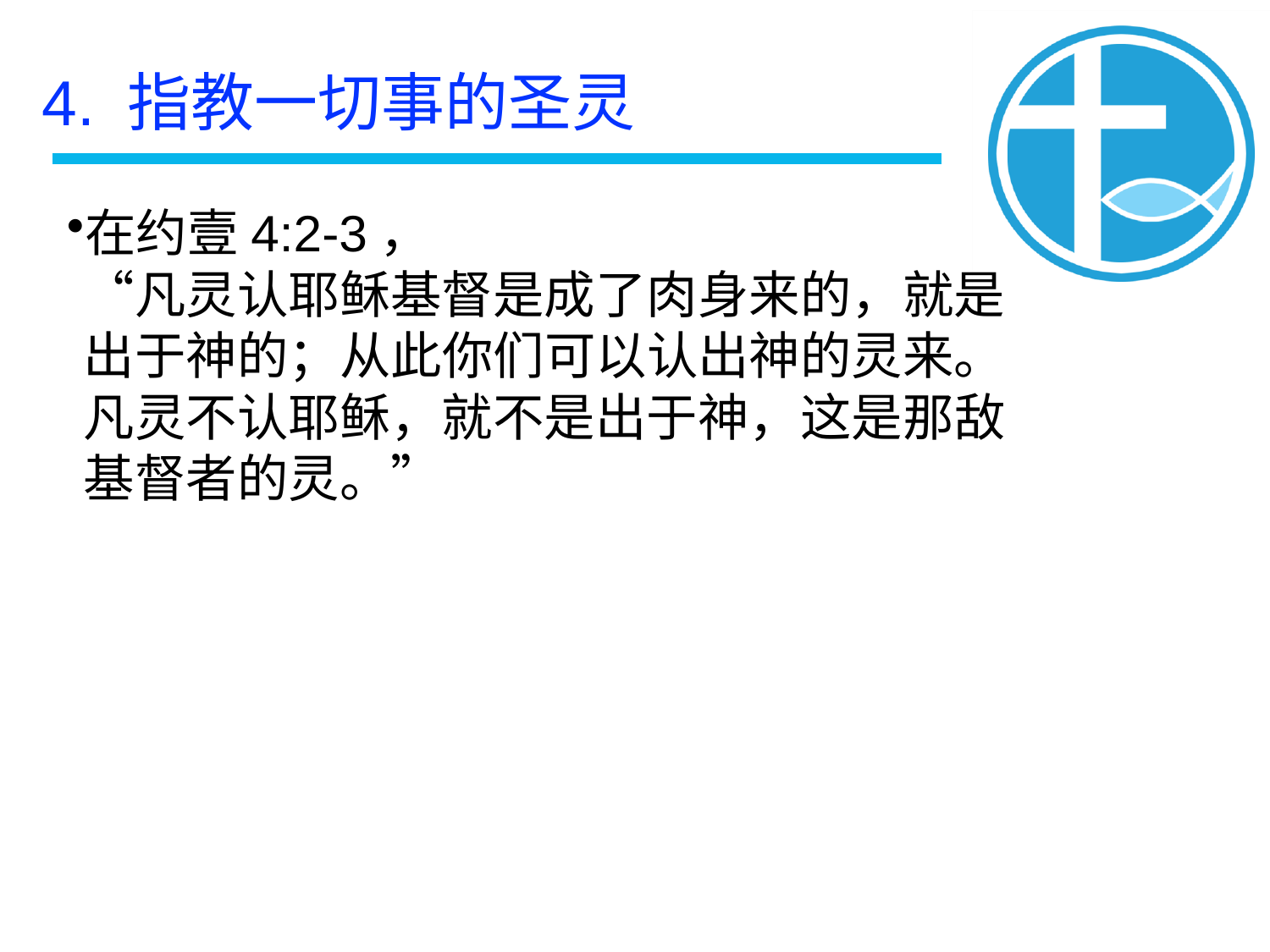

4. 指教一切事的圣灵
在约壹4:2-3，
“凡灵认耶稣基督是成了肉身来的，就是出于神的；从此你们可以认出神的灵来。凡灵不认耶稣，就不是出于神，这是那敌基督者的灵。”